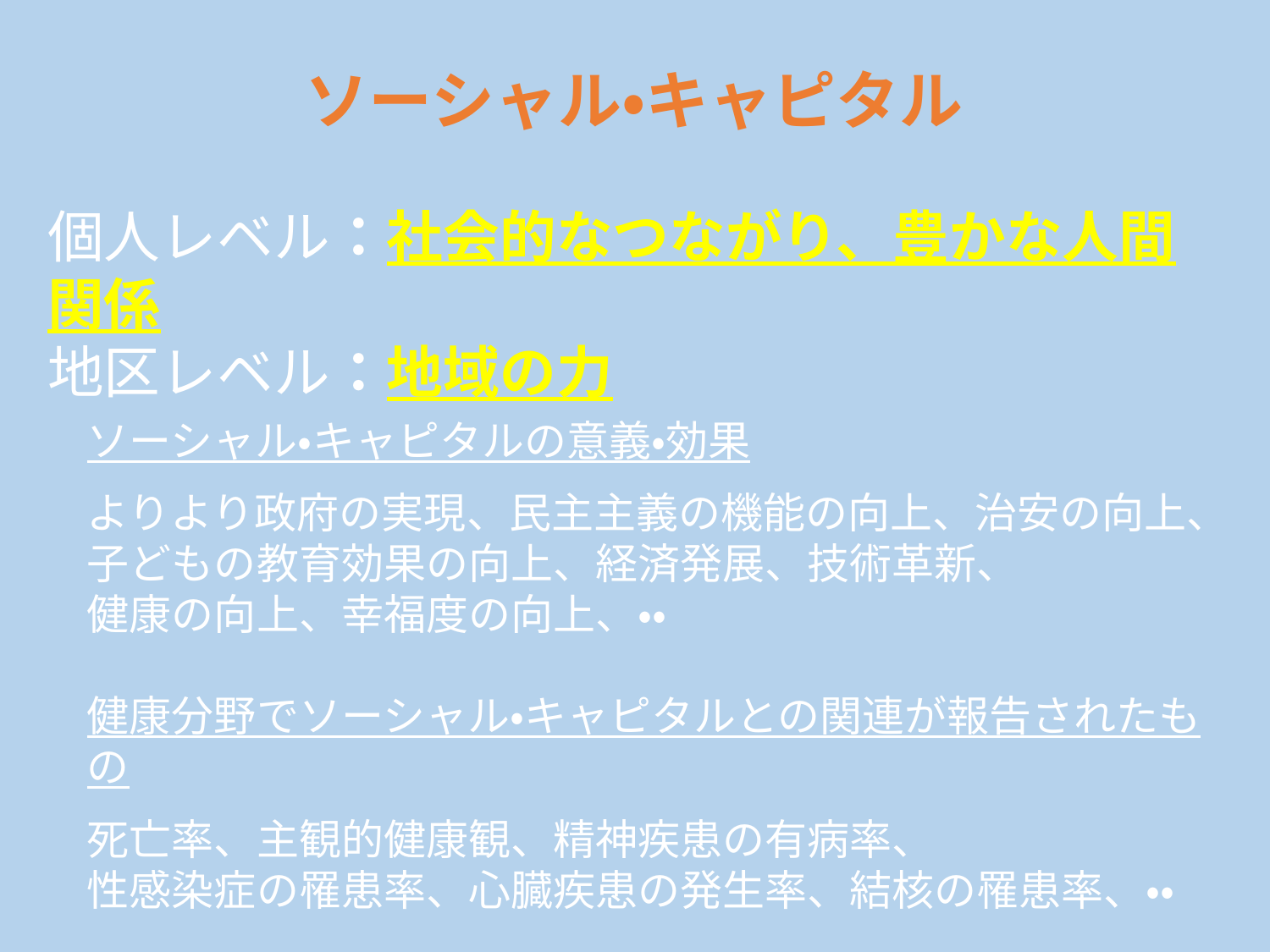

# ソーシャル・キャピタル
個人レベル：社会的なつながり、豊かな人間関係
地区レベル：地域の力
ソーシャル・キャピタルの意義・効果

よりより政府の実現、民主主義の機能の向上、治安の向上、
子どもの教育効果の向上、経済発展、技術革新、
健康の向上、幸福度の向上、・・

健康分野でソーシャル・キャピタルとの関連が報告されたもの

死亡率、主観的健康観、精神疾患の有病率、
性感染症の罹患率、心臓疾患の発生率、結核の罹患率、・・